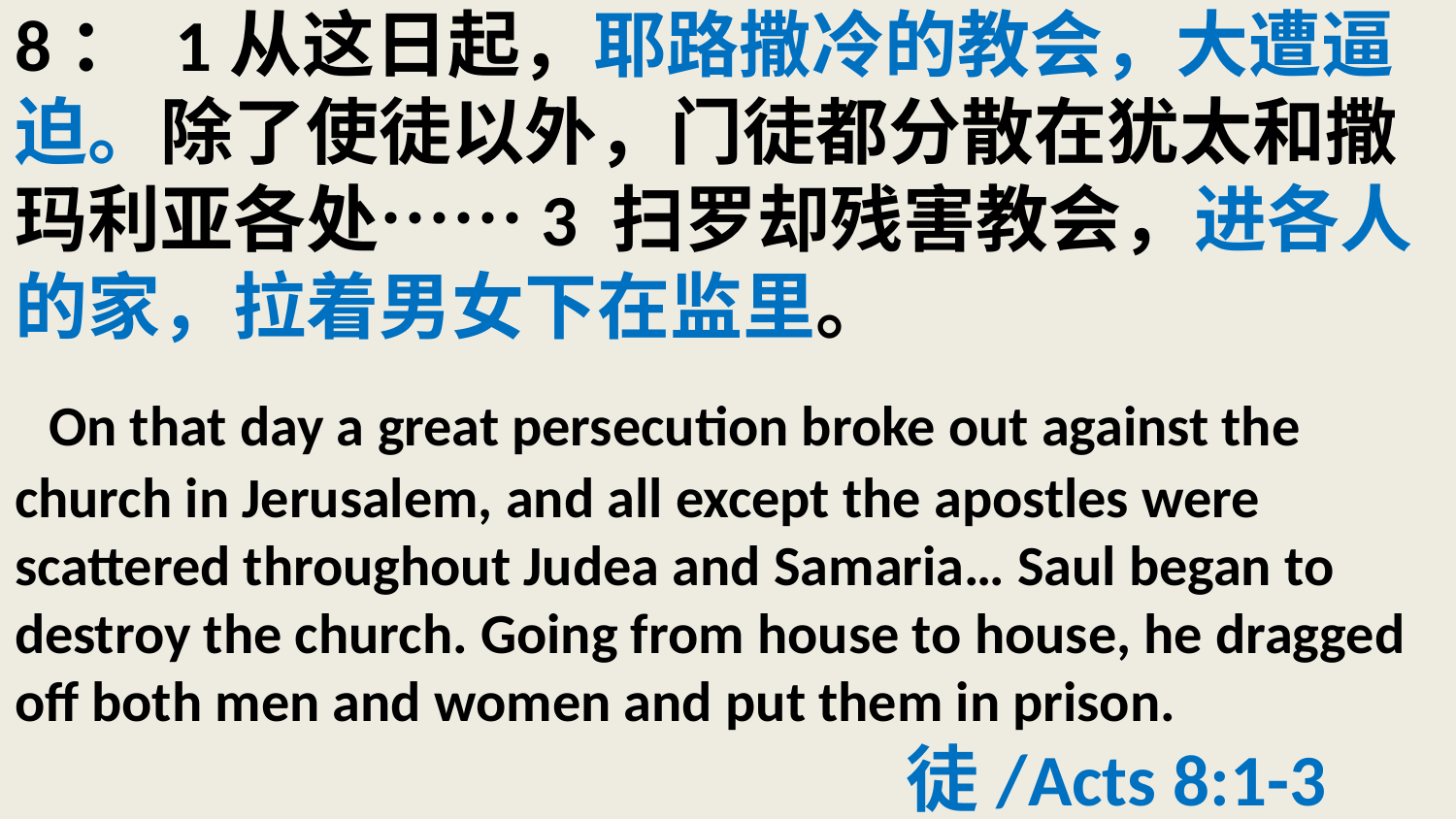

# 8： 1从这日起，耶路撒冷的教会，大遭逼迫。除了使徒以外，门徒都分散在犹太和撒玛利亚各处……3 扫罗却残害教会，进各人的家，拉着男女下在监里。 On that day a great persecution broke out against the church in Jerusalem, and all except the apostles were scattered throughout Judea and Samaria… Saul began to destroy the church. Going from house to house, he dragged off both men and women and put them in prison. 徒/Acts 8:1-3